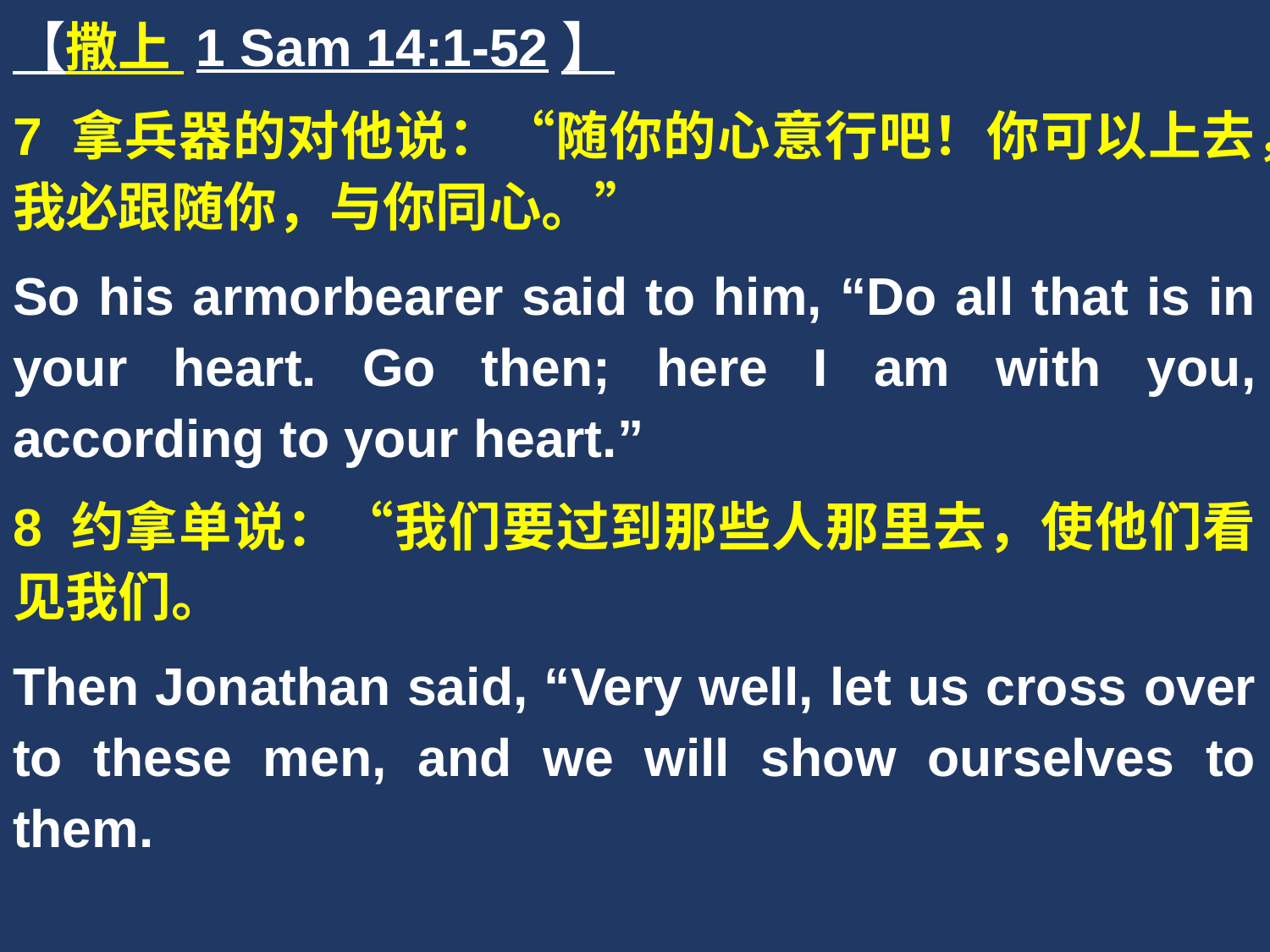

【撒上 1 Sam 14:1-52】
7 拿兵器的对他说：“随你的心意行吧！你可以上去，我必跟随你，与你同心。”
So his armorbearer said to him, “Do all that is in your heart. Go then; here I am with you, according to your heart.”
8 约拿单说：“我们要过到那些人那里去，使他们看见我们。
Then Jonathan said, “Very well, let us cross over to these men, and we will show ourselves to them.